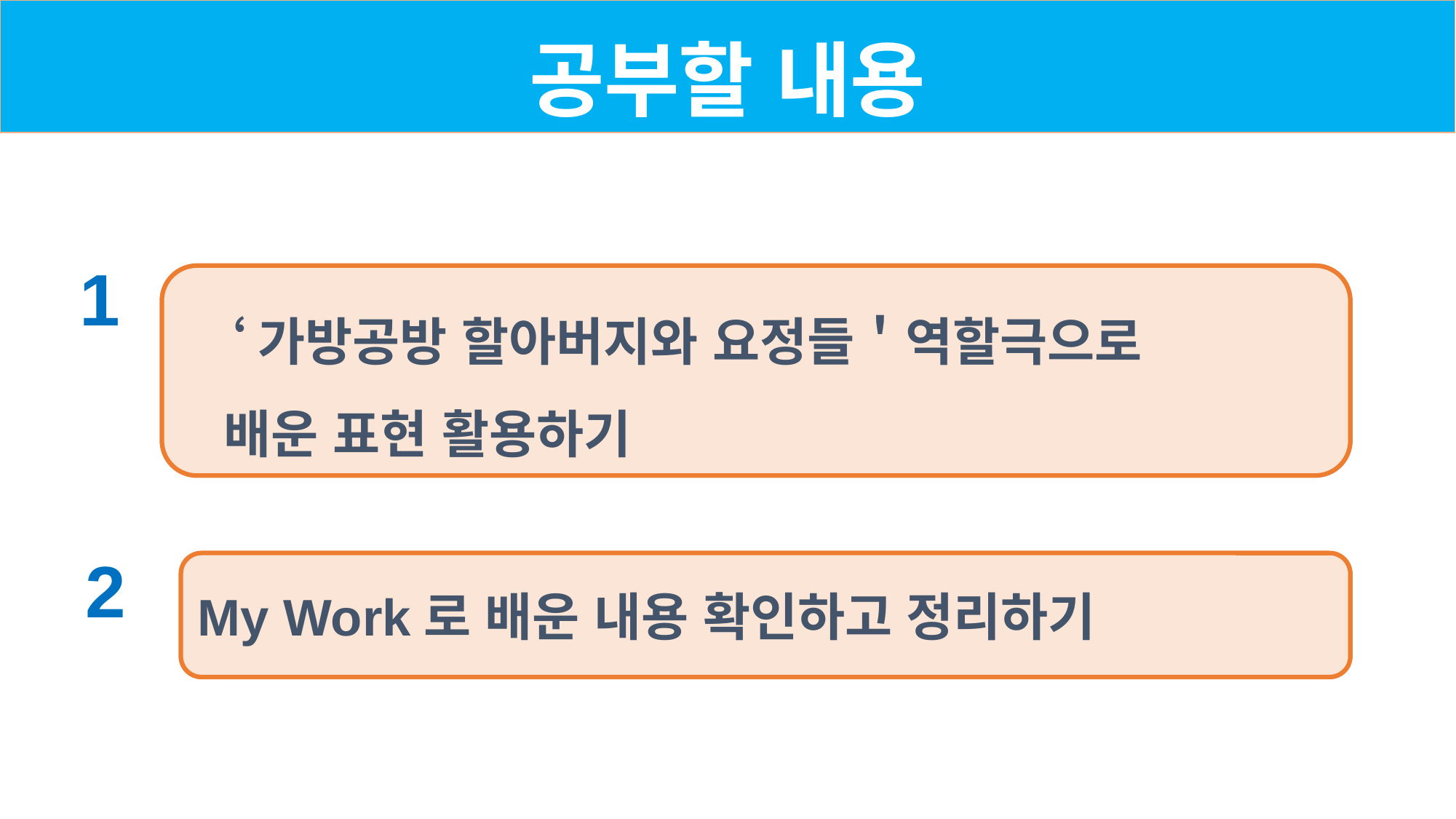

공부할 내용
1
 ‘가방공방 할아버지와 요정들＇역할극으로
  배운 표현 활용하기
2
My Work로 배운 내용 확인하고 정리하기